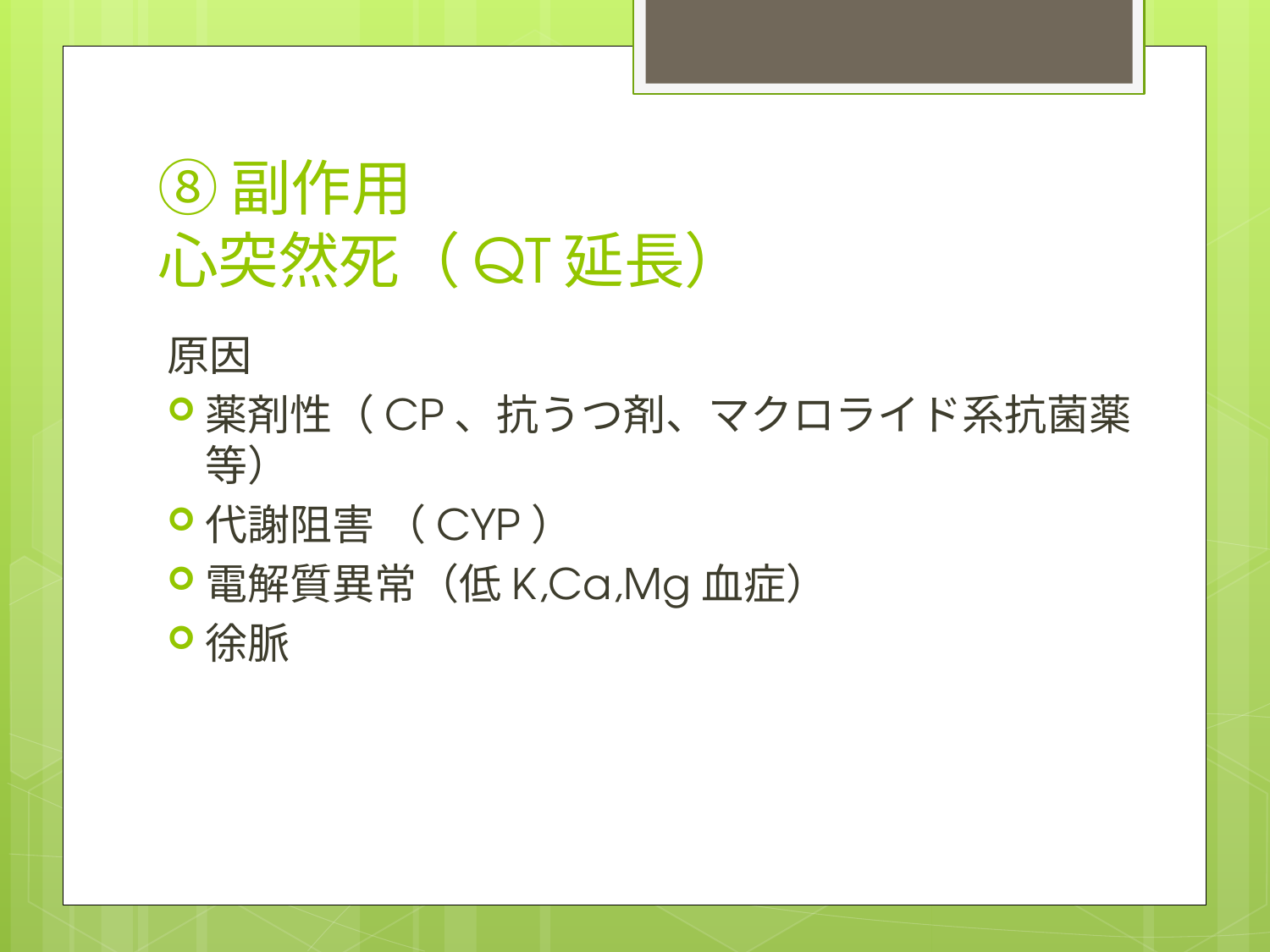

# ⑧副作用 心突然死（QT延長）
原因
薬剤性（CP、抗うつ剤、マクロライド系抗菌薬等）
代謝阻害 （CYP）
電解質異常（低K,Ca,Mg血症）
徐脈